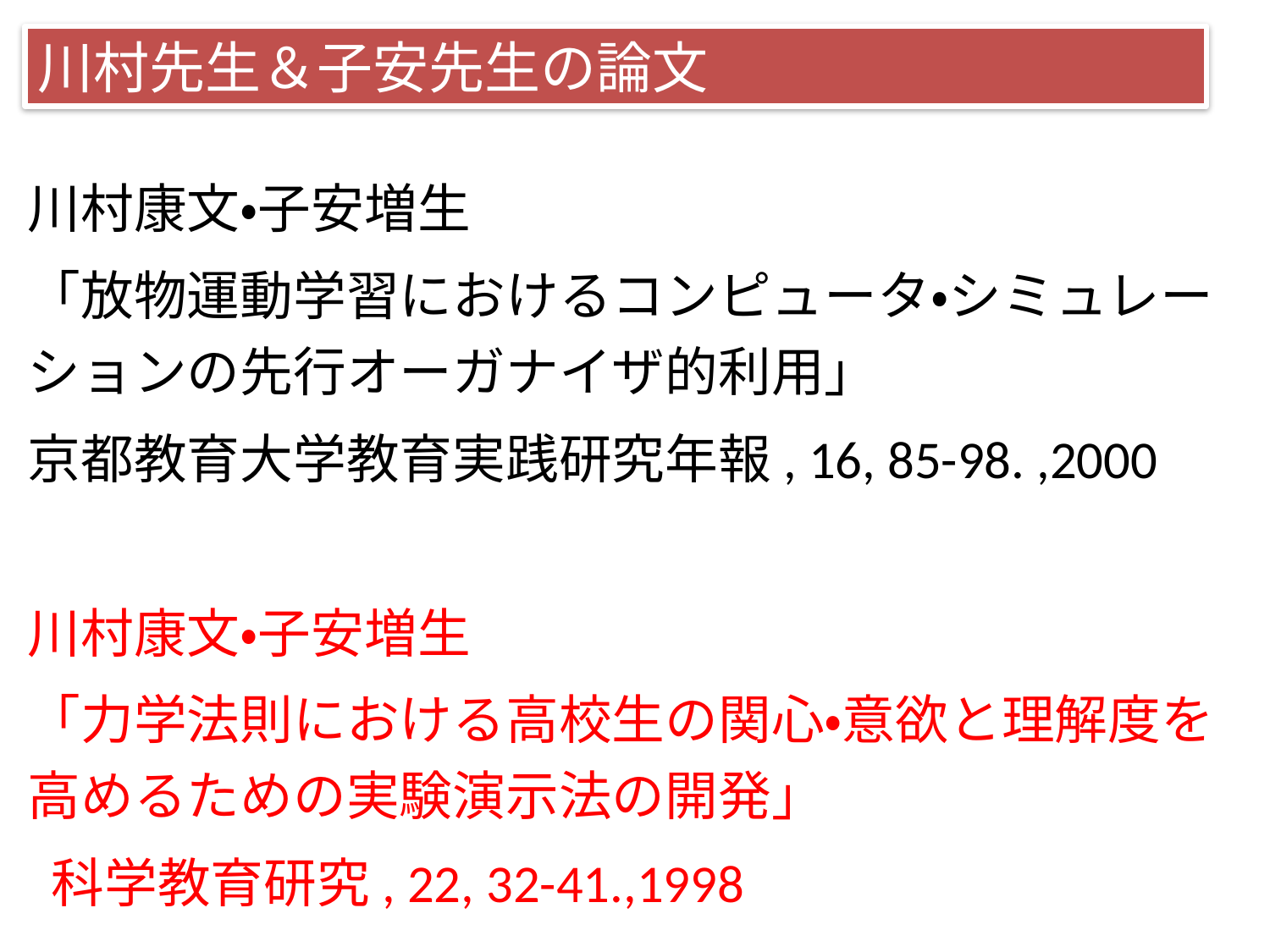

# 川村先生＆子安先生の論文
川村康文・子安増生
「放物運動学習におけるコンピュータ・シミュレーションの先行オーガナイザ的利用」
京都教育大学教育実践研究年報, 16, 85-98. ,2000

川村康文・子安増生
「力学法則における高校生の関心・意欲と理解度を高めるための実験演示法の開発」
 科学教育研究, 22, 32-41.,1998